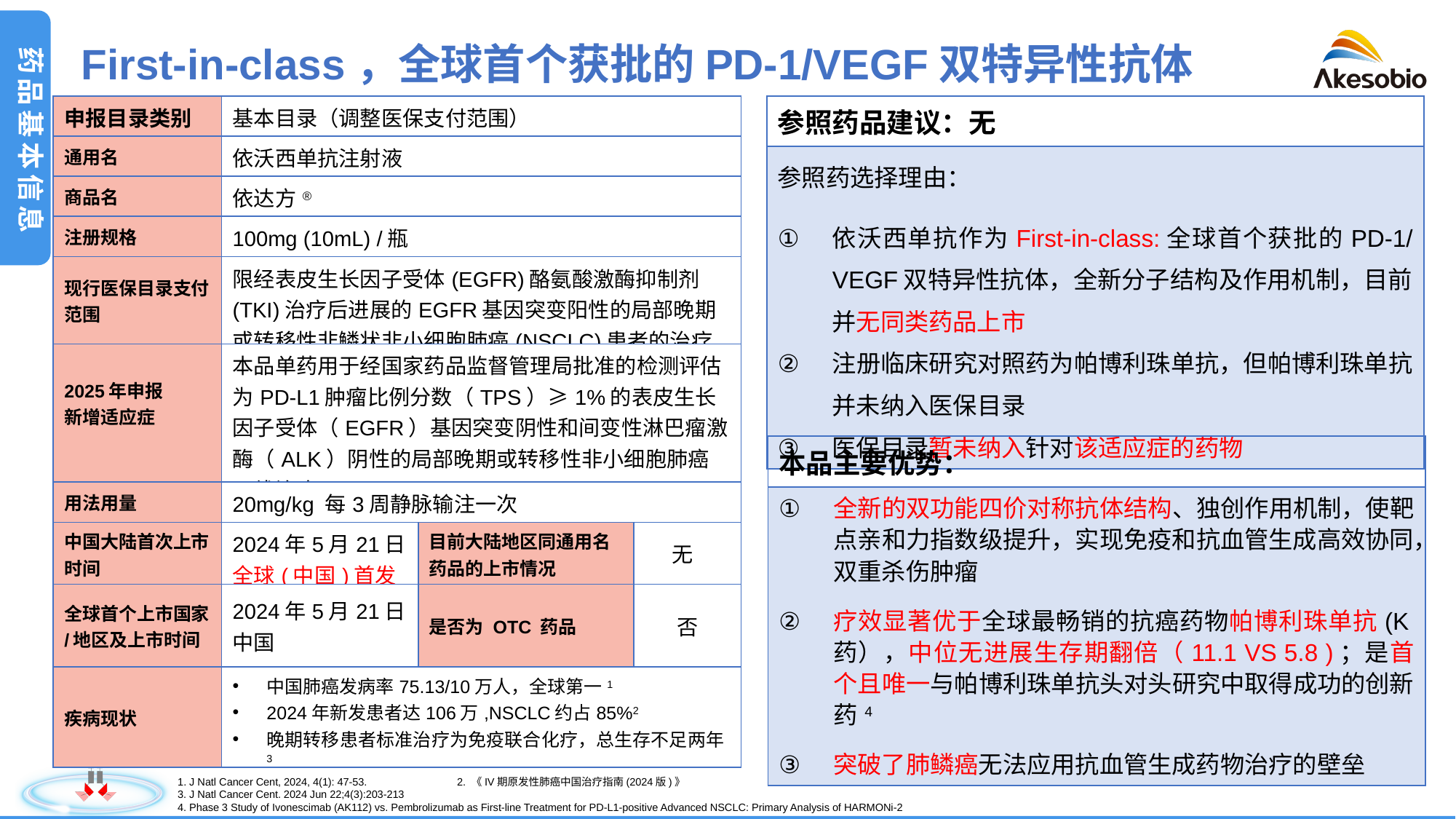

药品基本信息
First-in-class，全球首个获批的PD-1/VEGF双特异性抗体
| 申报目录类别 | 基本目录（调整医保支付范围） |  |  |
| --- | --- | --- | --- |
| 通用名 | 依沃西单抗注射液 |  |  |
| 商品名 | 依达方® |  |  |
| 注册规格 | 100mg (10mL) /瓶 |  |  |
| 现行医保目录支付范围 | 限经表皮生长因子受体(EGFR)酪氨酸激酶抑制剂(TKI)治疗后进展的EGFR基因突变阳性的局部晚期或转移性非鳞状非小细胞肺癌(NSCLC)患者的治疗 |  |  |
| 2025年申报 新增适应症 | 本品单药用于经国家药品监督管理局批准的检测评估为PD-L1肿瘤比例分数（TPS）≥1%的表皮生长因子受体（EGFR）基因突变阴性和间变性淋巴瘤激酶（ALK）阴性的局部晚期或转移性非小细胞肺癌一线治疗 |  |  |
| 用法用量 | 20mg/kg 每3周静脉输注一次 |  |  |
| 中国大陆首次上市时间 | 2024年5月21日 全球(中国)首发 | 目前大陆地区同通用名药品的上市情况 | 无 |
| 全球首个上市国家/地区及上市时间 | 2024年5月21日 中国 | 是否为 OTC 药品 | 否 |
| 疾病现状 | 中国肺癌发病率75.13/10万人，全球第一1 2024年新发患者达106万,NSCLC约占85%2 晚期转移患者标准治疗为免疫联合化疗，总生存不足两年3 |  |  |
| 参照药品建议：无 |
| --- |
| 参照药选择理由： 依沃西单抗作为First-in-class:全球首个获批的PD-1/VEGF双特异性抗体，全新分子结构及作用机制，目前并无同类药品上市 注册临床研究对照药为帕博利珠单抗，但帕博利珠单抗并未纳入医保目录 医保目录暂未纳入针对该适应症的药物 |
| 本品主要优势： |
| --- |
| 全新的双功能四价对称抗体结构、独创作用机制，使靶点亲和力指数级提升，实现免疫和抗血管生成高效协同，双重杀伤肿瘤 疗效显著优于全球最畅销的抗癌药物帕博利珠单抗(K药），中位无进展生存期翻倍（11.1 VS 5.8 )；是首个且唯一与帕博利珠单抗头对头研究中取得成功的创新药4 突破了肺鳞癌无法应用抗血管生成药物治疗的壁垒 |
1. J Natl Cancer Cent, 2024, 4(1): 47-53.                               2. 《IV期原发性肺癌中国治疗指南(2024版)》
3. J Natl Cancer Cent. 2024 Jun 22;4(3):203-213
4. Phase 3 Study of Ivonescimab (AK112) vs. Pembrolizumab as First-line Treatment for PD-L1-positive Advanced NSCLC: Primary Analysis of HARMONi-2